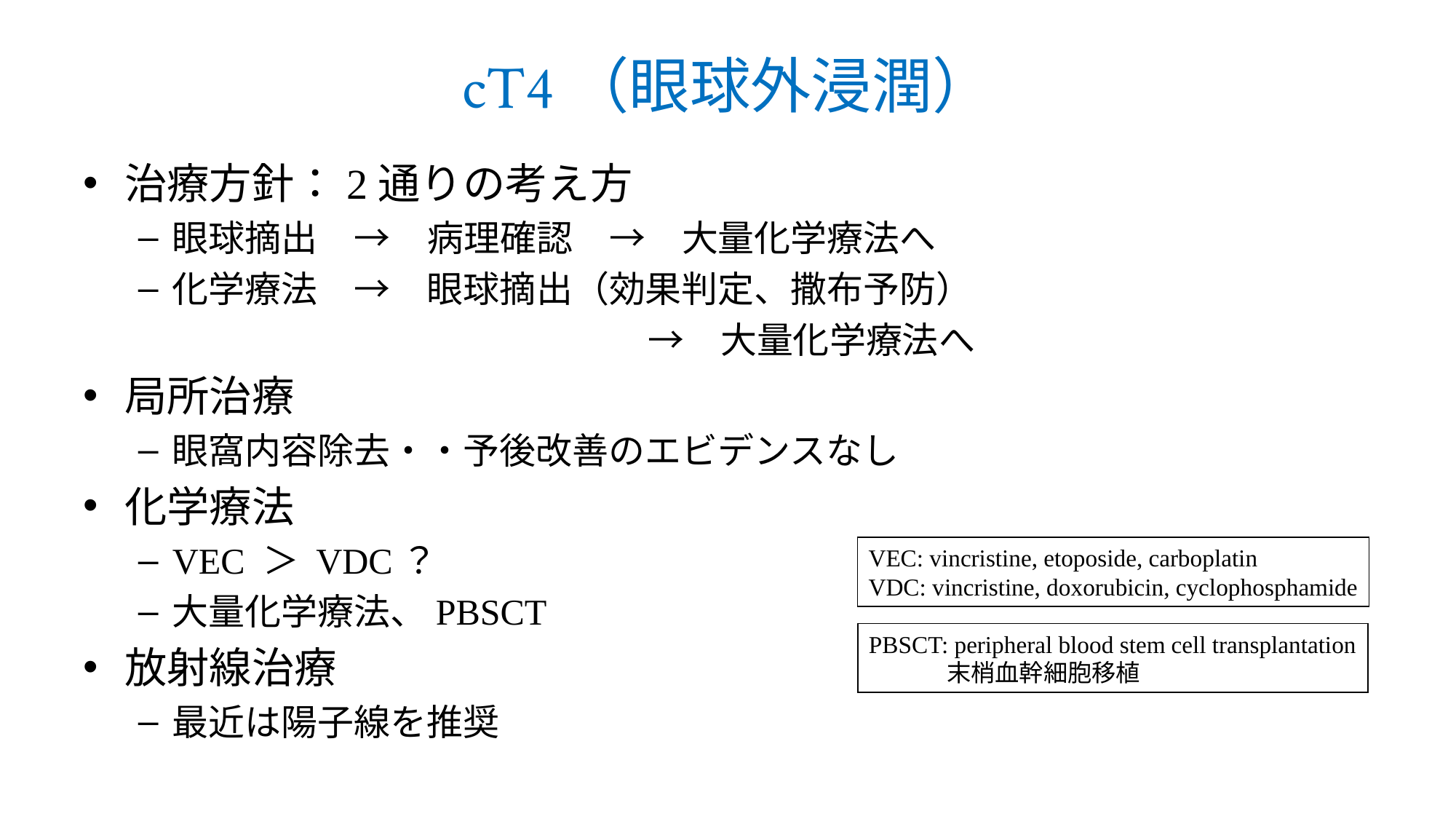

# cT4（眼球外浸潤）
治療方針：2通りの考え方
眼球摘出　→　病理確認　→　大量化学療法へ
化学療法　→　眼球摘出（効果判定、撒布予防）
　		　　　　　　　　→　大量化学療法へ
局所治療
眼窩内容除去・・予後改善のエビデンスなし
化学療法
VEC ＞ VDC？
大量化学療法、PBSCT
放射線治療
最近は陽子線を推奨
VEC: vincristine, etoposide, carboplatin
VDC: vincristine, doxorubicin, cyclophosphamide
PBSCT: peripheral blood stem cell transplantation
　　　 末梢血幹細胞移植